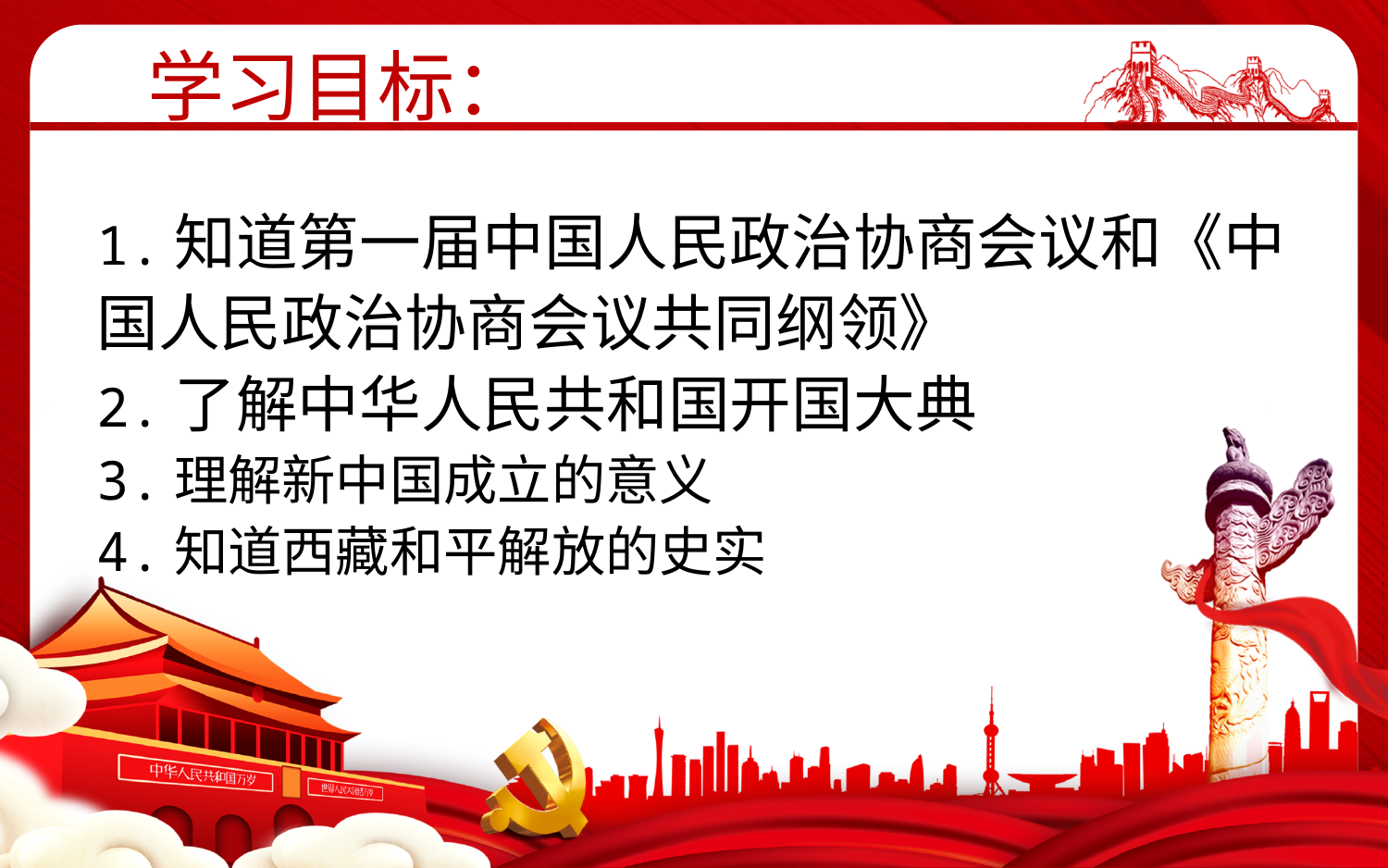

学习目标：
1.知道第一届中国人民政治协商会议和《中国人民政治协商会议共同纲领》
2.了解中华人民共和国开国大典
3.理解新中国成立的意义
4.知道西藏和平解放的史实